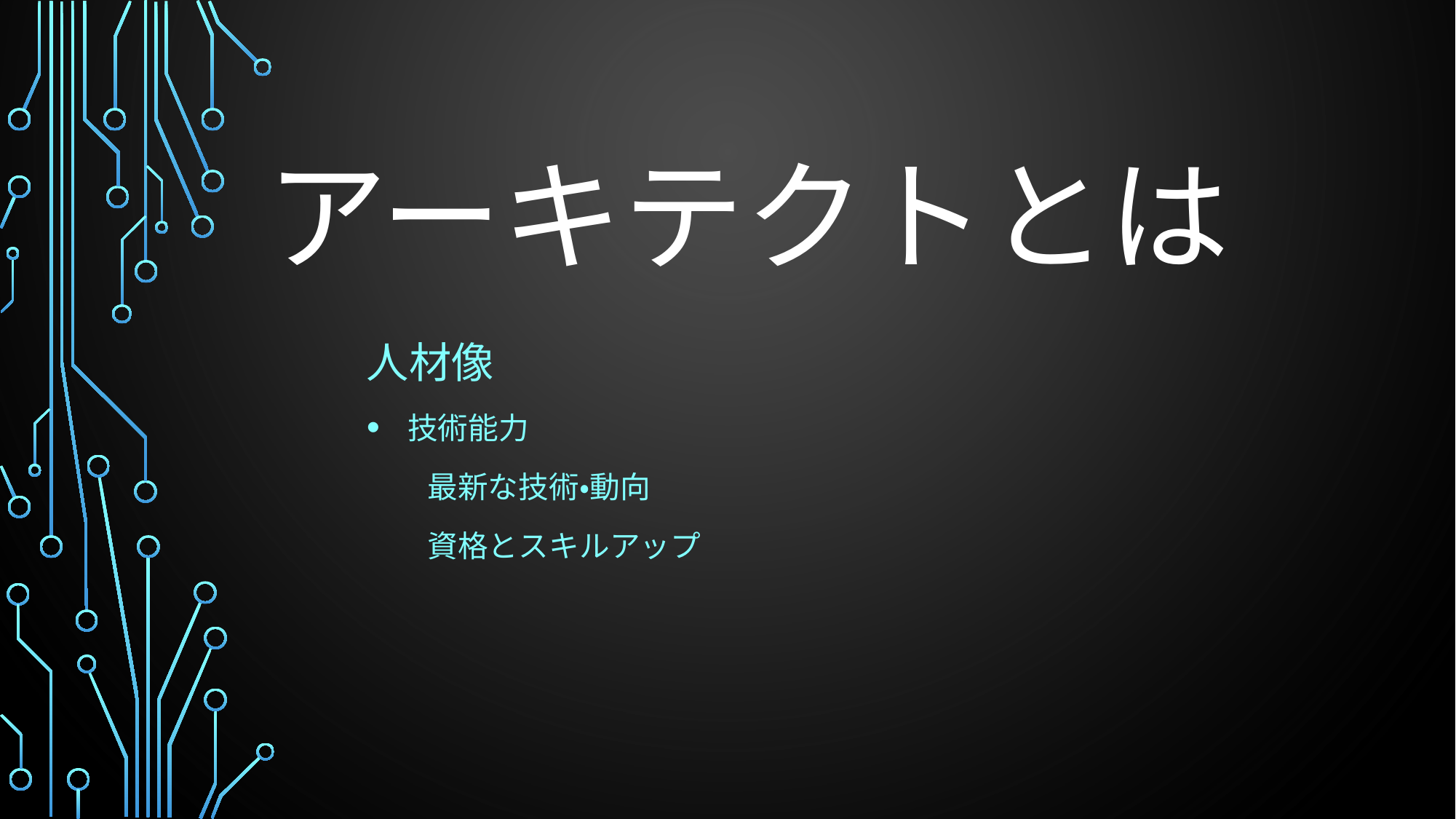

# アーキテクトとは
人材像
技術能力
　　最新な技術・動向
　　資格とスキルアップ